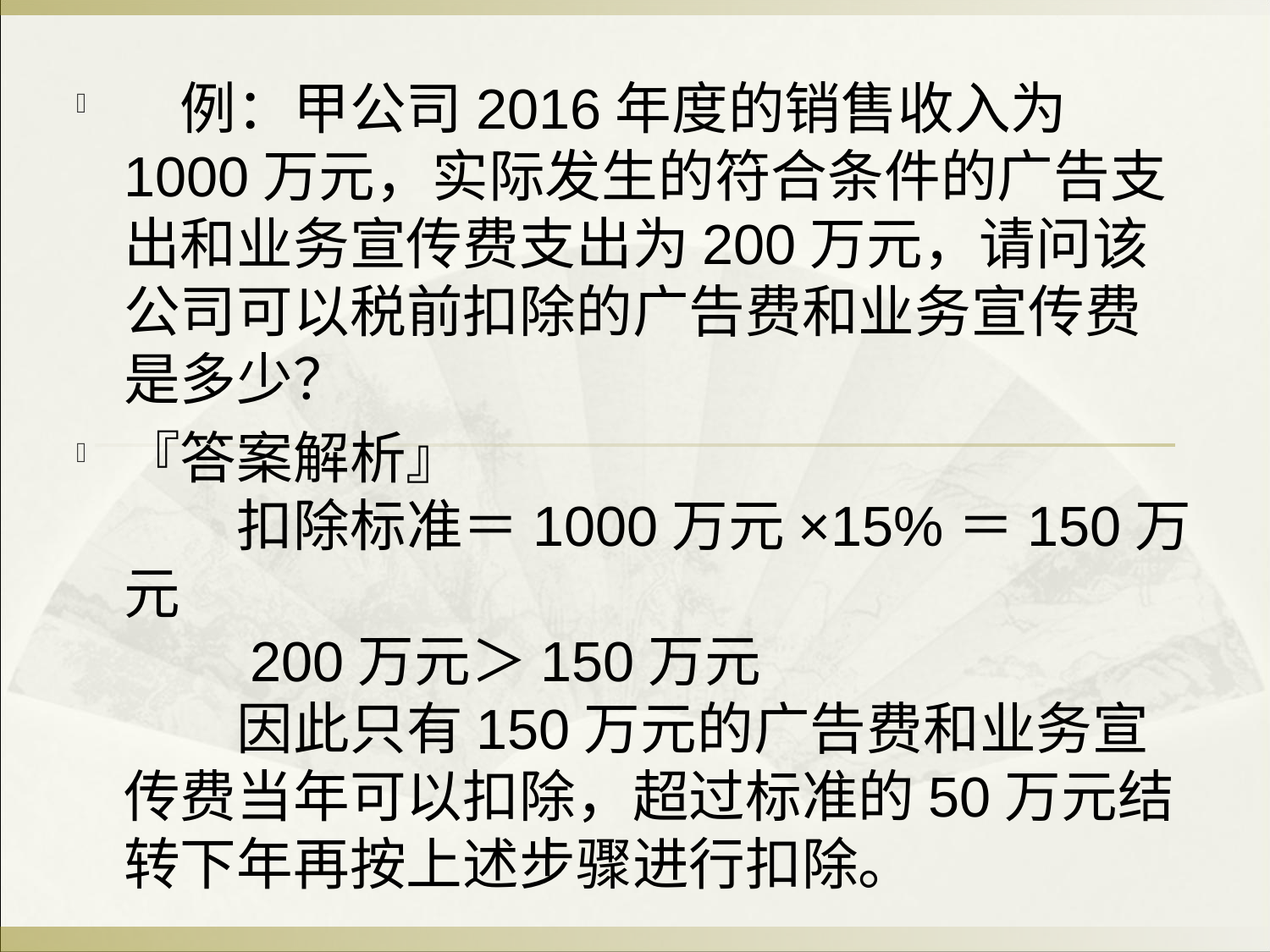

例：甲公司2016年度的销售收入为1000万元，实际发生的符合条件的广告支出和业务宣传费支出为200万元，请问该公司可以税前扣除的广告费和业务宣传费是多少？
『答案解析』
　　扣除标准＝1000万元×15%＝150万元
　　200万元＞150万元
　　因此只有150万元的广告费和业务宣传费当年可以扣除，超过标准的50万元结转下年再按上述步骤进行扣除。